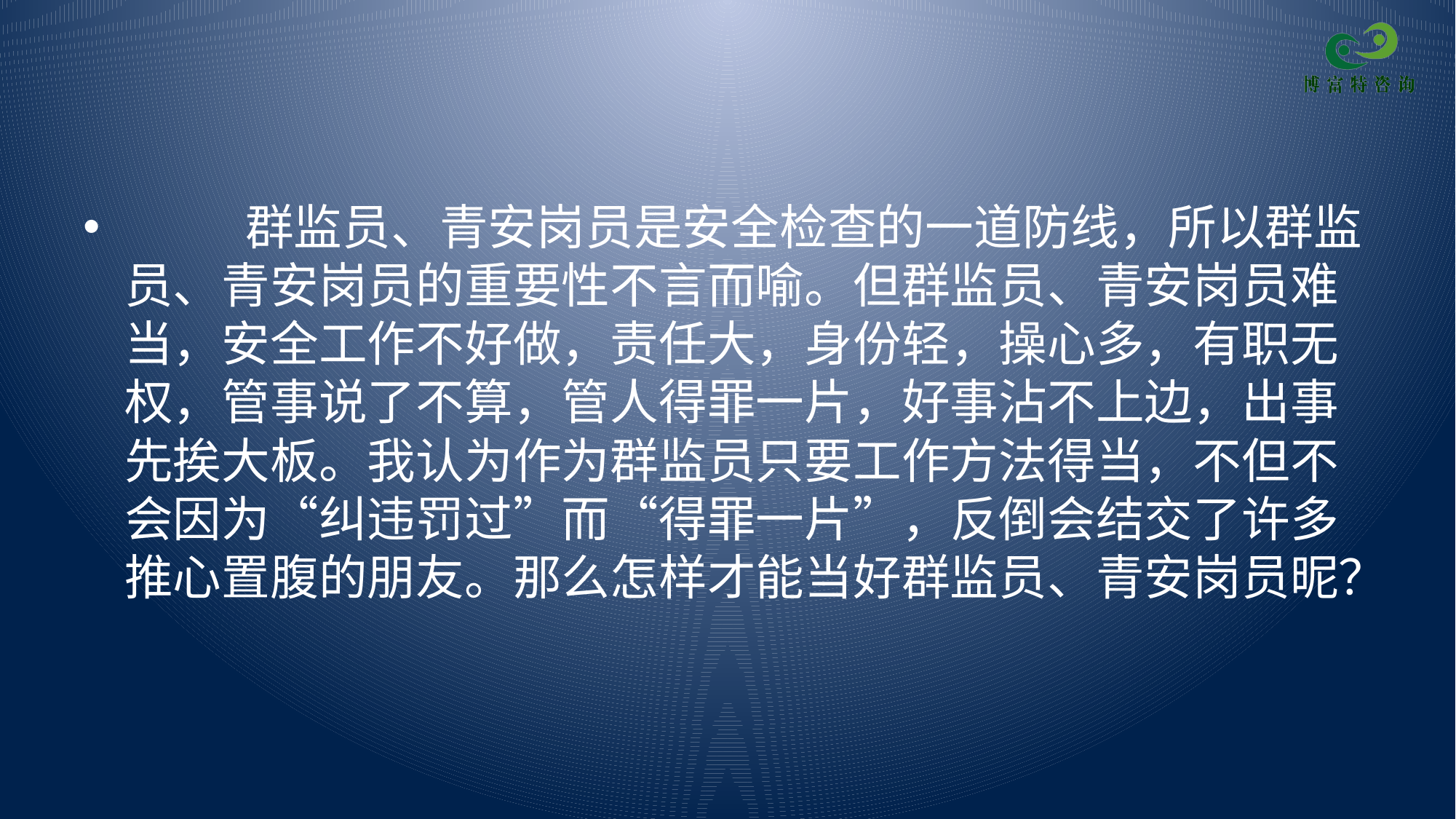

#
          群监员、青安岗员是安全检查的一道防线，所以群监员、青安岗员的重要性不言而喻。但群监员、青安岗员难当，安全工作不好做，责任大，身份轻，操心多，有职无权，管事说了不算，管人得罪一片，好事沾不上边，出事先挨大板。我认为作为群监员只要工作方法得当，不但不会因为“纠违罚过”而“得罪一片”，反倒会结交了许多推心置腹的朋友。那么怎样才能当好群监员、青安岗员昵？